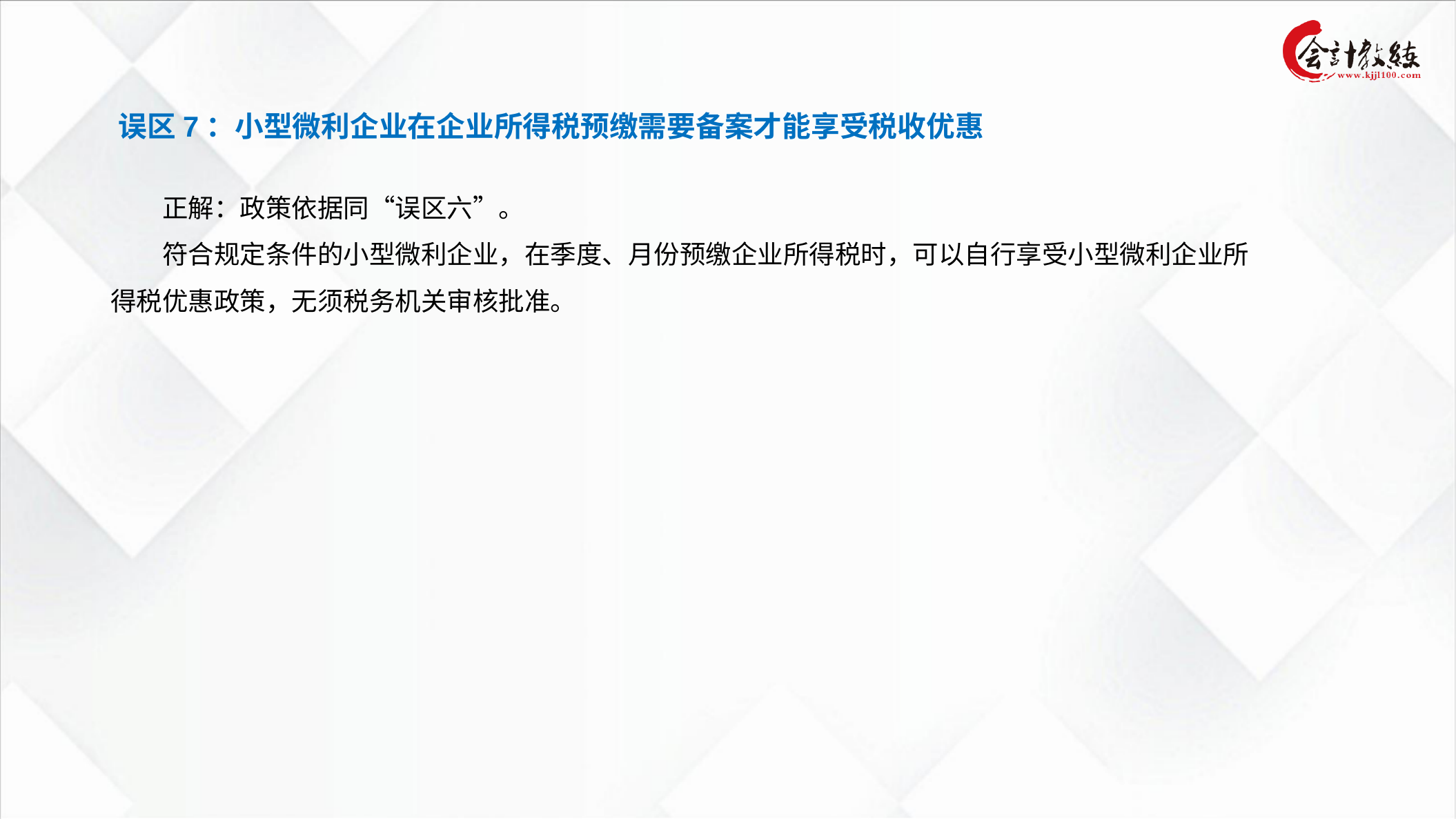

误区7：小型微利企业在企业所得税预缴需要备案才能享受税收优惠
正解：政策依据同“误区六”。
符合规定条件的小型微利企业，在季度、月份预缴企业所得税时，可以自行享受小型微利企业所得税优惠政策，无须税务机关审核批准。